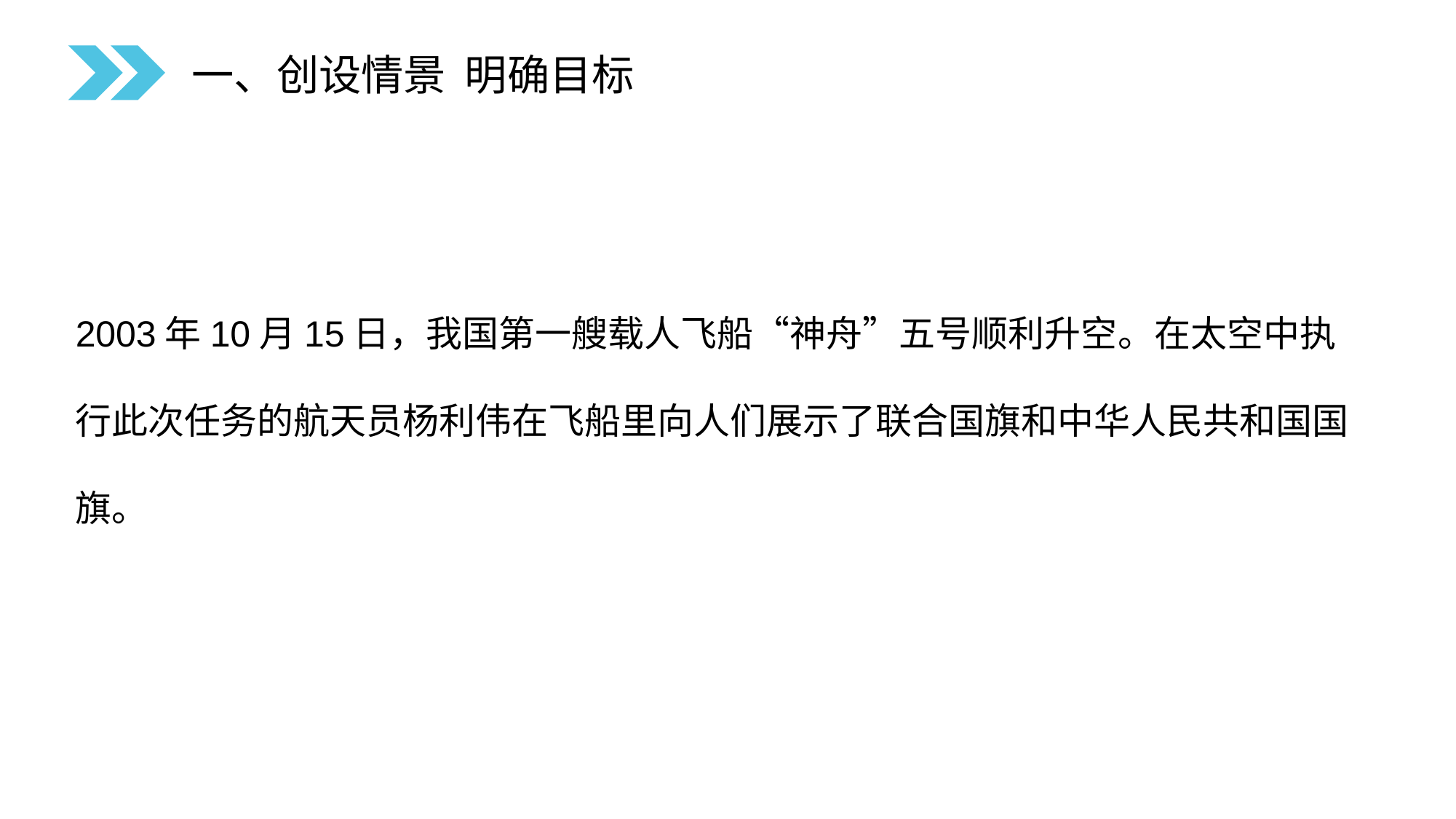

一、创设情景  明确目标
2003年10月15日，我国第一艘载人飞船“神舟”五号顺利升空。在太空中执行此次任务的航天员杨利伟在飞船里向人们展示了联合国旗和中华人民共和国国旗。